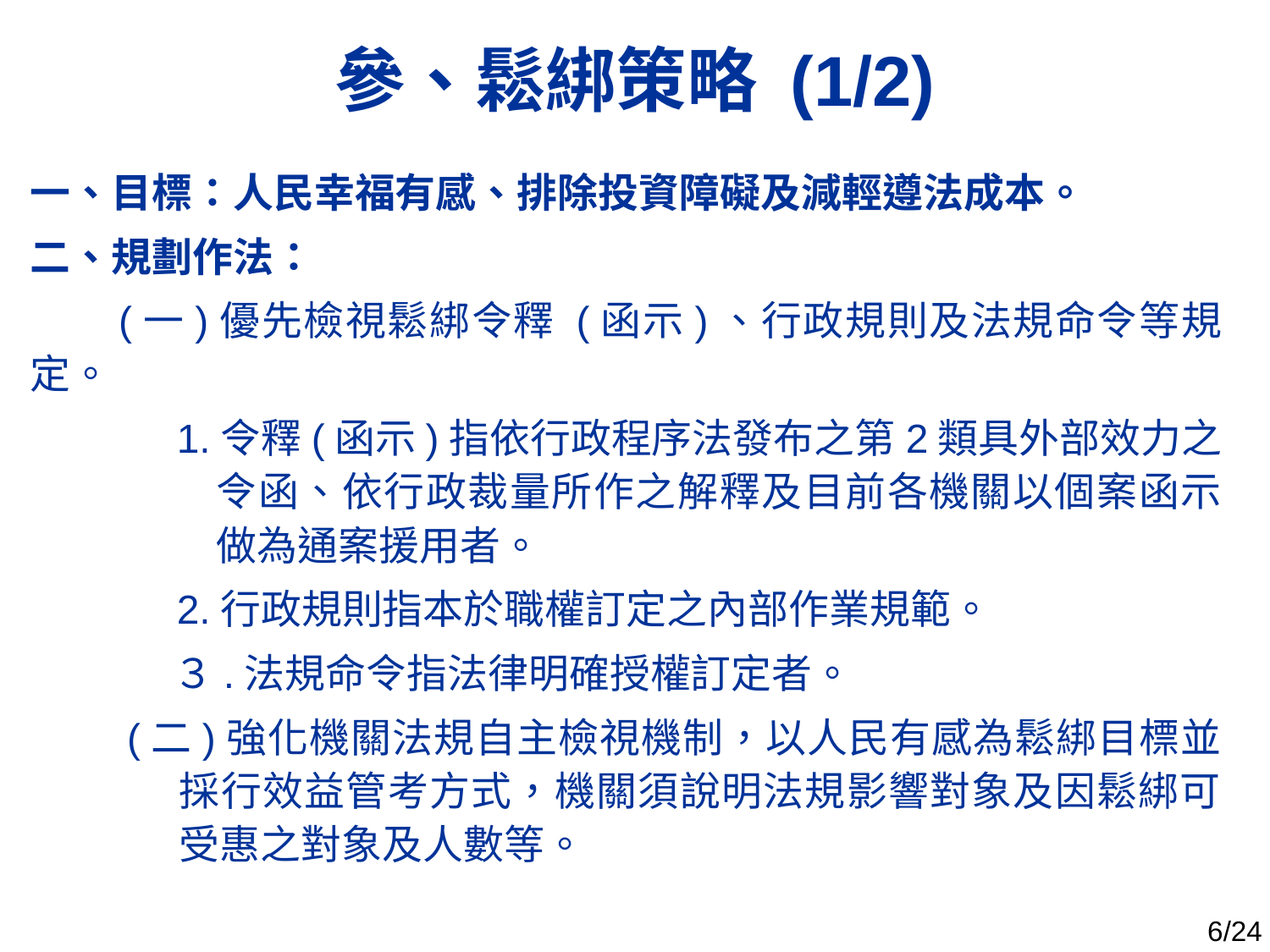

參、鬆綁策略 (1/2)
一、目標：人民幸福有感、排除投資障礙及減輕遵法成本。
二、規劃作法：
       (一)優先檢視鬆綁令釋 (函示)、行政規則及法規命令等規定。
  1.令釋(函示)指依行政程序法發布之第2類具外部效力之令函、依行政裁量所作之解釋及目前各機關以個案函示做為通案援用者。
  2.行政規則指本於職權訂定之內部作業規範。
 ３.法規命令指法律明確授權訂定者。
        (二)強化機關法規自主檢視機制，以人民有感為鬆綁目標並採行效益管考方式，機關須說明法規影響對象及因鬆綁可受惠之對象及人數等。